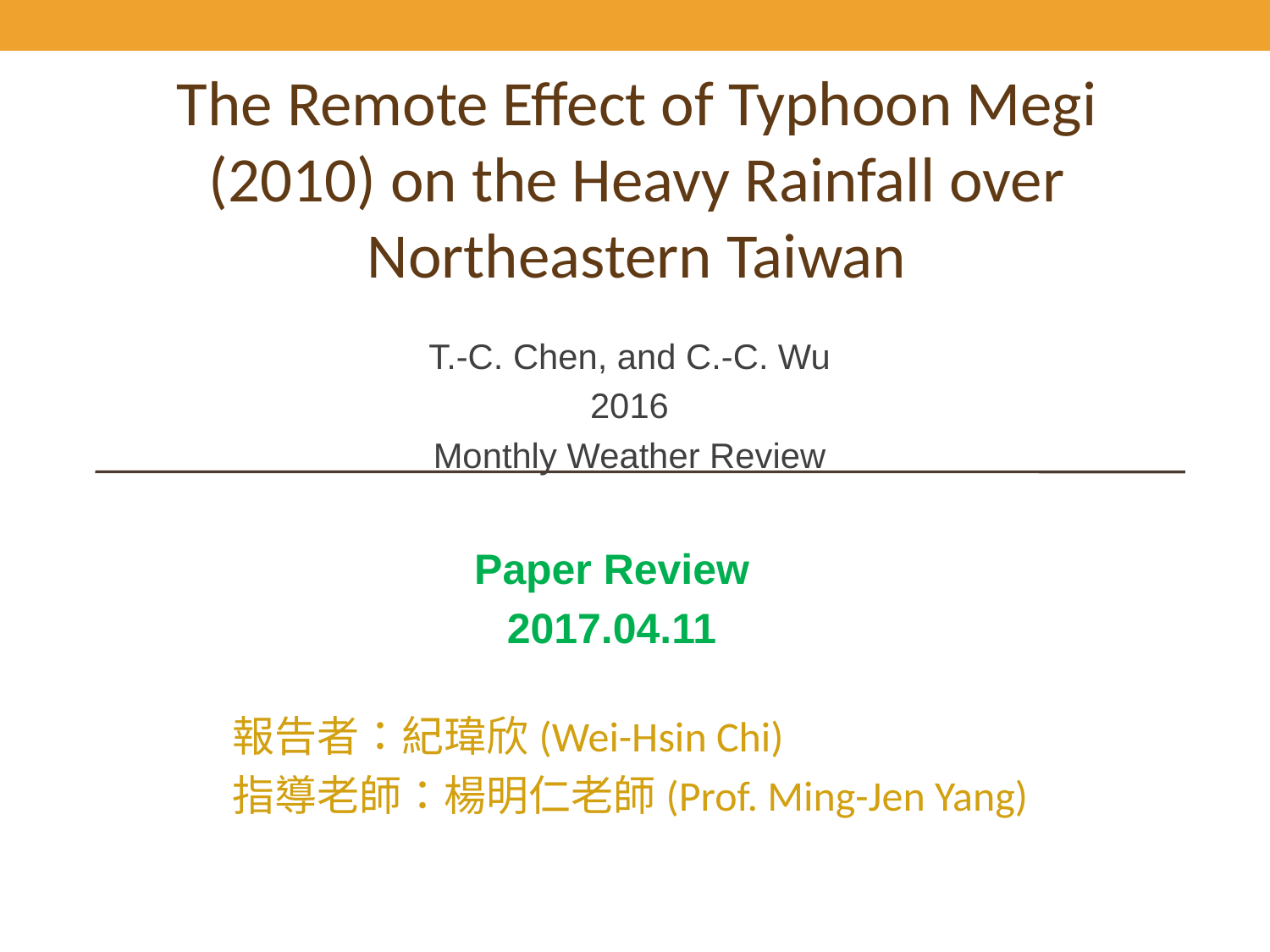

The Remote Effect of Typhoon Megi (2010) on the Heavy Rainfall over
Northeastern Taiwan
T.-C. Chen, and C.-C. Wu
2016
Monthly Weather Review
Paper Review
2017.04.11
報告者：紀瑋欣(Wei-Hsin Chi)
指導老師：楊明仁老師(Prof. Ming-Jen Yang)